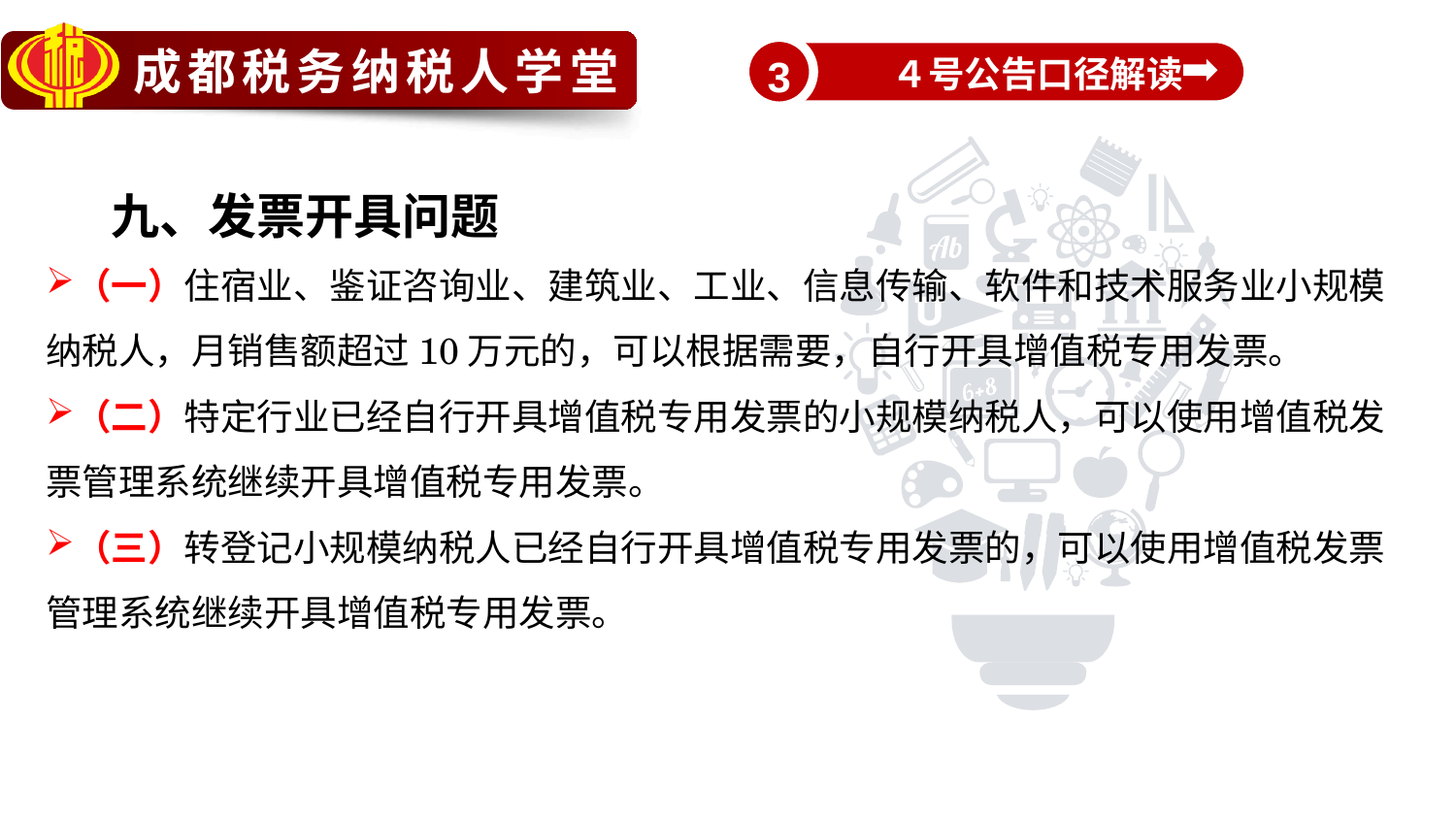

４号公告口径解读
3

九、发票开具问题

（一）住宿业、鉴证咨询业、建筑业、工业、信息传输、软件和技术服务业小规模纳税人，月销售额超过10万元的，可以根据需要，自行开具增值税专用发票。
（二）特定行业已经自行开具增值税专用发票的小规模纳税人，可以使用增值税发票管理系统继续开具增值税专用发票。
（三）转登记小规模纳税人已经自行开具增值税专用发票的，可以使用增值税发票管理系统继续开具增值税专用发票。